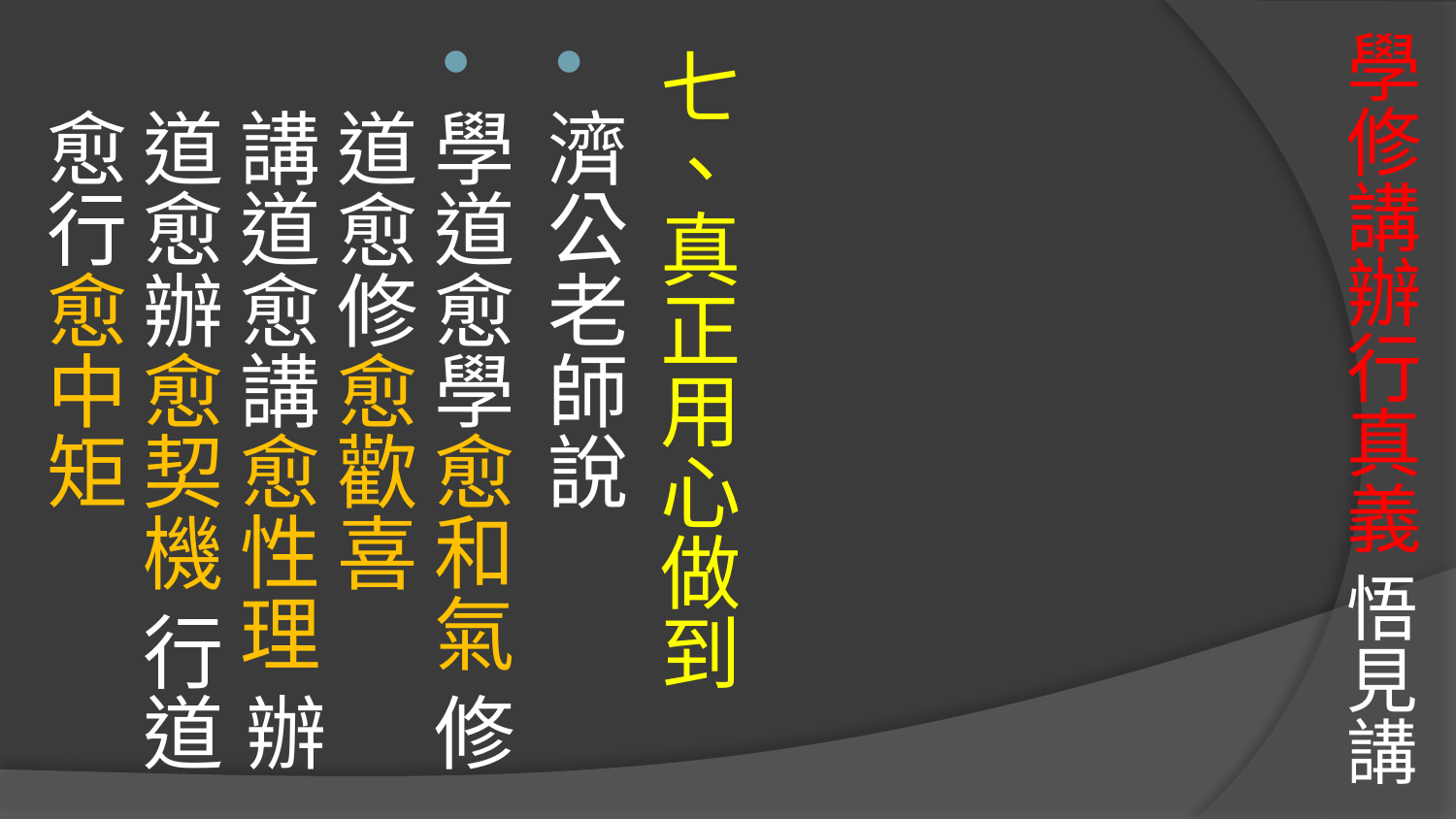

# 學修講辦行真義 悟見講
七、真正用心做到
濟公老師說
學道愈學愈和氣 修道愈修愈歡喜      講道愈講愈性理 辦道愈辦愈契機 行道愈行愈中矩